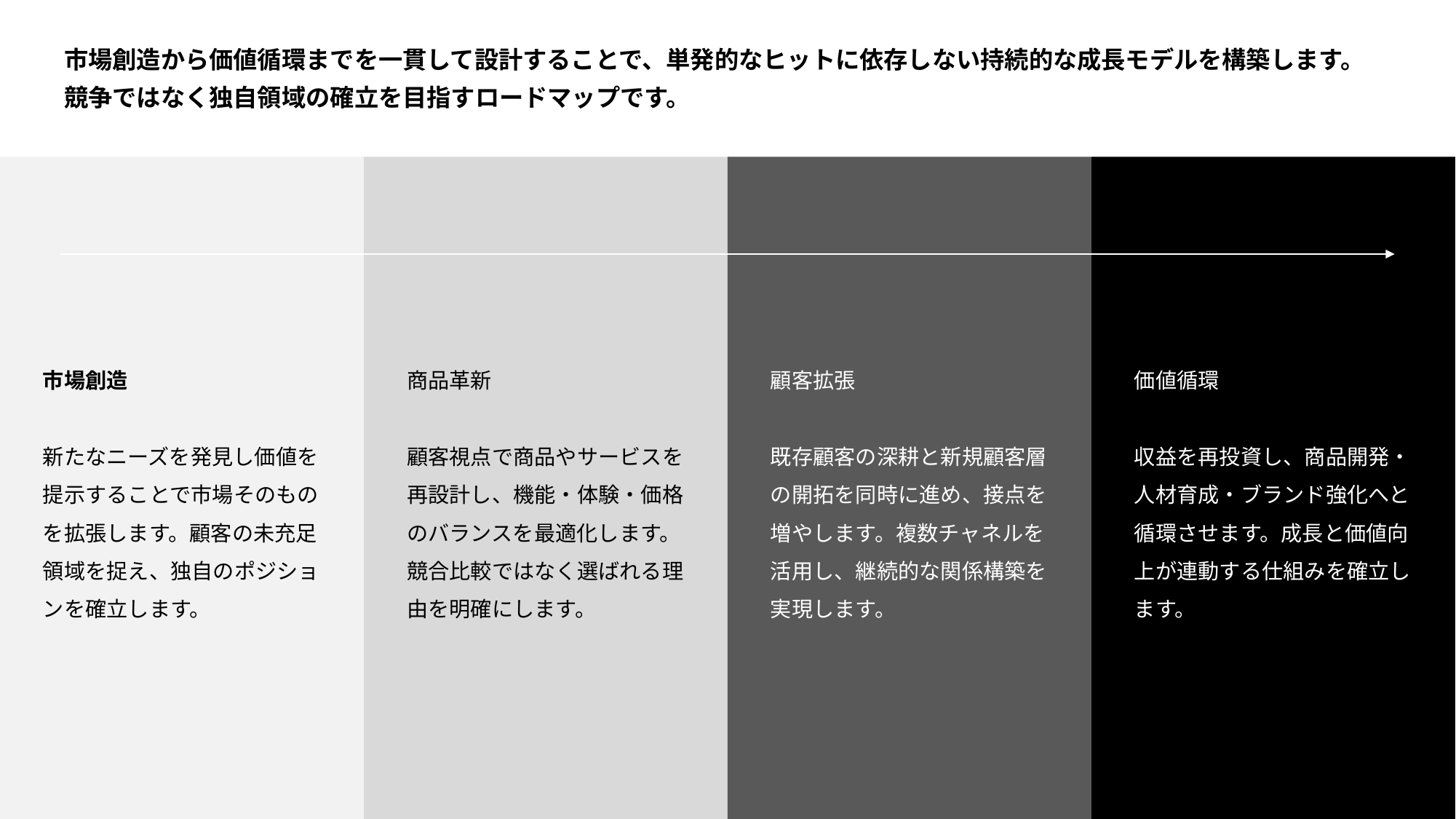

市場創造から価値循環までを一貫して設計することで、単発的なヒットに依存しない持続的な成長モデルを構築します。
競争ではなく独自領域の確立を目指すロードマップです。
市場創造

新たなニーズを発見し価値を提示することで市場そのものを拡張します。顧客の未充足領域を捉え、独自のポジションを確立します。
商品革新

顧客視点で商品やサービスを再設計し、機能・体験・価格のバランスを最適化します。競合比較ではなく選ばれる理由を明確にします。
顧客拡張

既存顧客の深耕と新規顧客層の開拓を同時に進め、接点を増やします。複数チャネルを活用し、継続的な関係構築を実現します。
価値循環

収益を再投資し、商品開発・人材育成・ブランド強化へと循環させます。成長と価値向上が連動する仕組みを確立します。